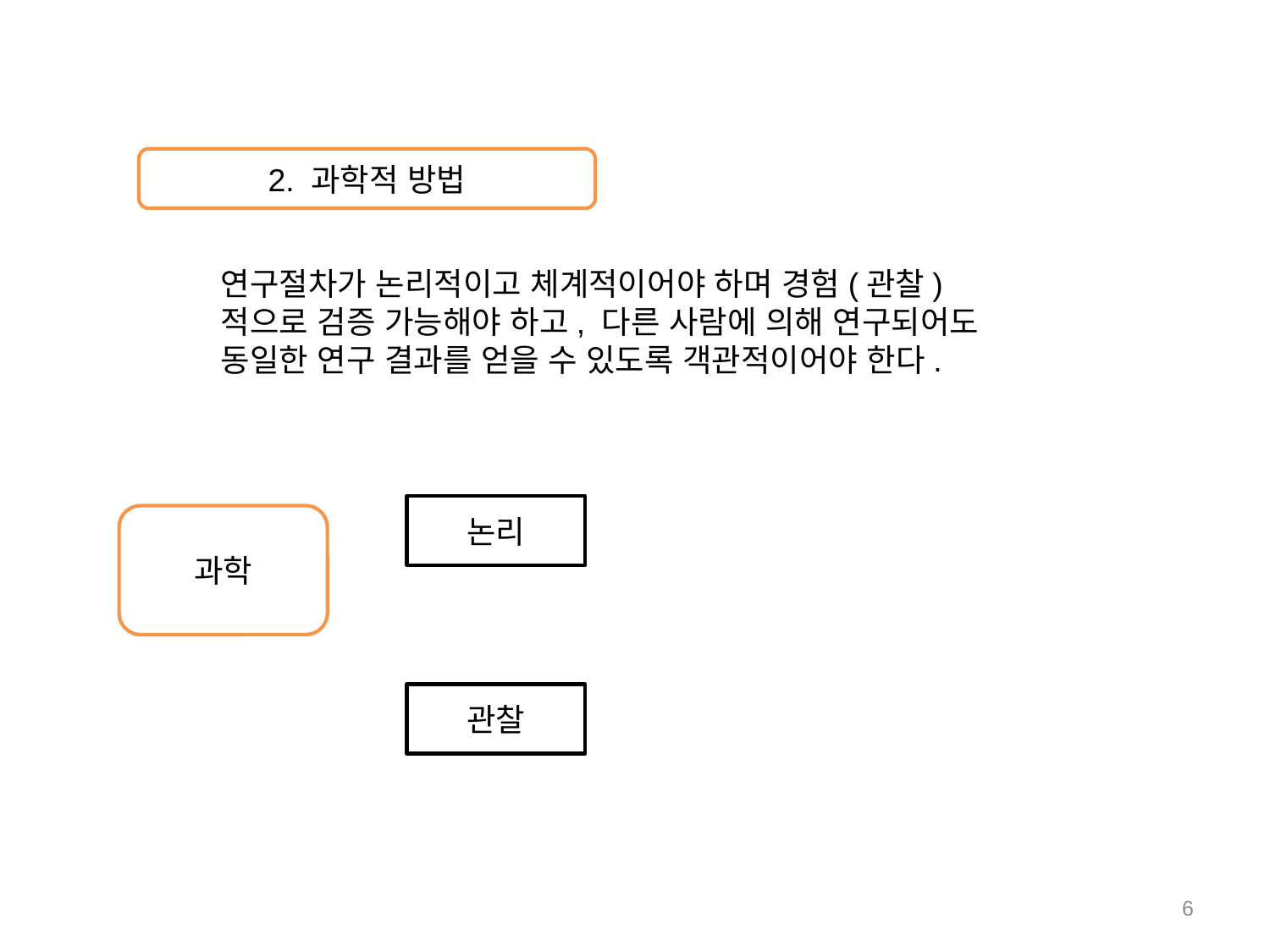

2. 과학적 방법
연구절차가 논리적이고 체계적이어야 하며 경험(관찰)적으로 검증 가능해야 하고, 다른 사람에 의해 연구되어도 동일한 연구 결과를 얻을 수 있도록 객관적이어야 한다.
논리
과학
관찰
6